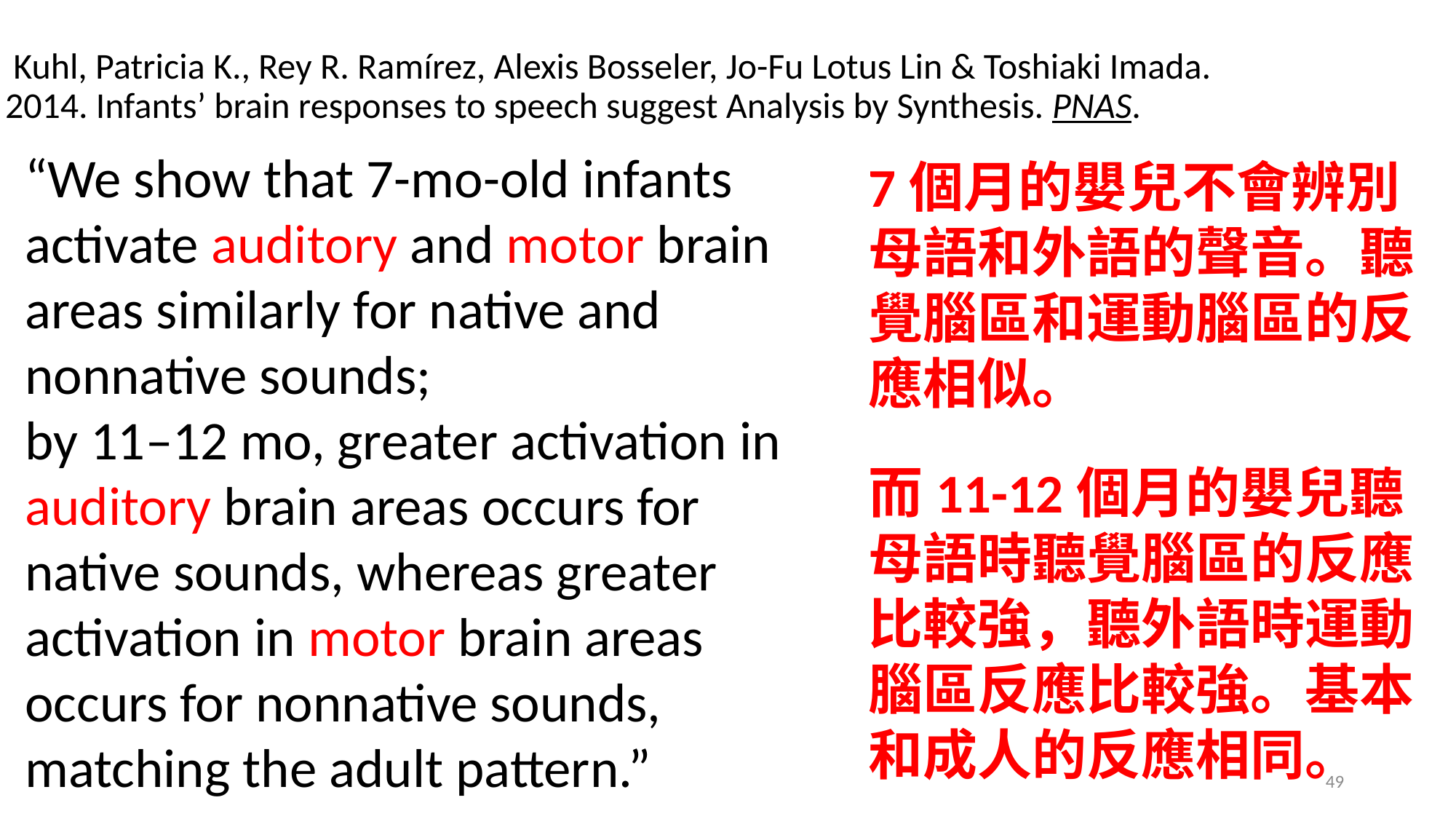

# Kuhl, Patricia K., Rey R. Ramírez, Alexis Bosseler, Jo-Fu Lotus Lin & Toshiaki Imada. 2014. Infants’ brain responses to speech suggest Analysis by Synthesis. PNAS.
“We show that 7-mo-old infants activate auditory and motor brain areas similarly for native and nonnative sounds;
by 11–12 mo, greater activation in auditory brain areas occurs for native sounds, whereas greater activation in motor brain areas occurs for nonnative sounds, matching the adult pattern.”
7個月的嬰兒不會辨別母語和外語的聲音。聽覺腦區和運動腦區的反應相似。

而11-12個月的嬰兒聽母語時聽覺腦區的反應比較強，聽外語時運動腦區反應比較強。基本和成人的反應相同。
49